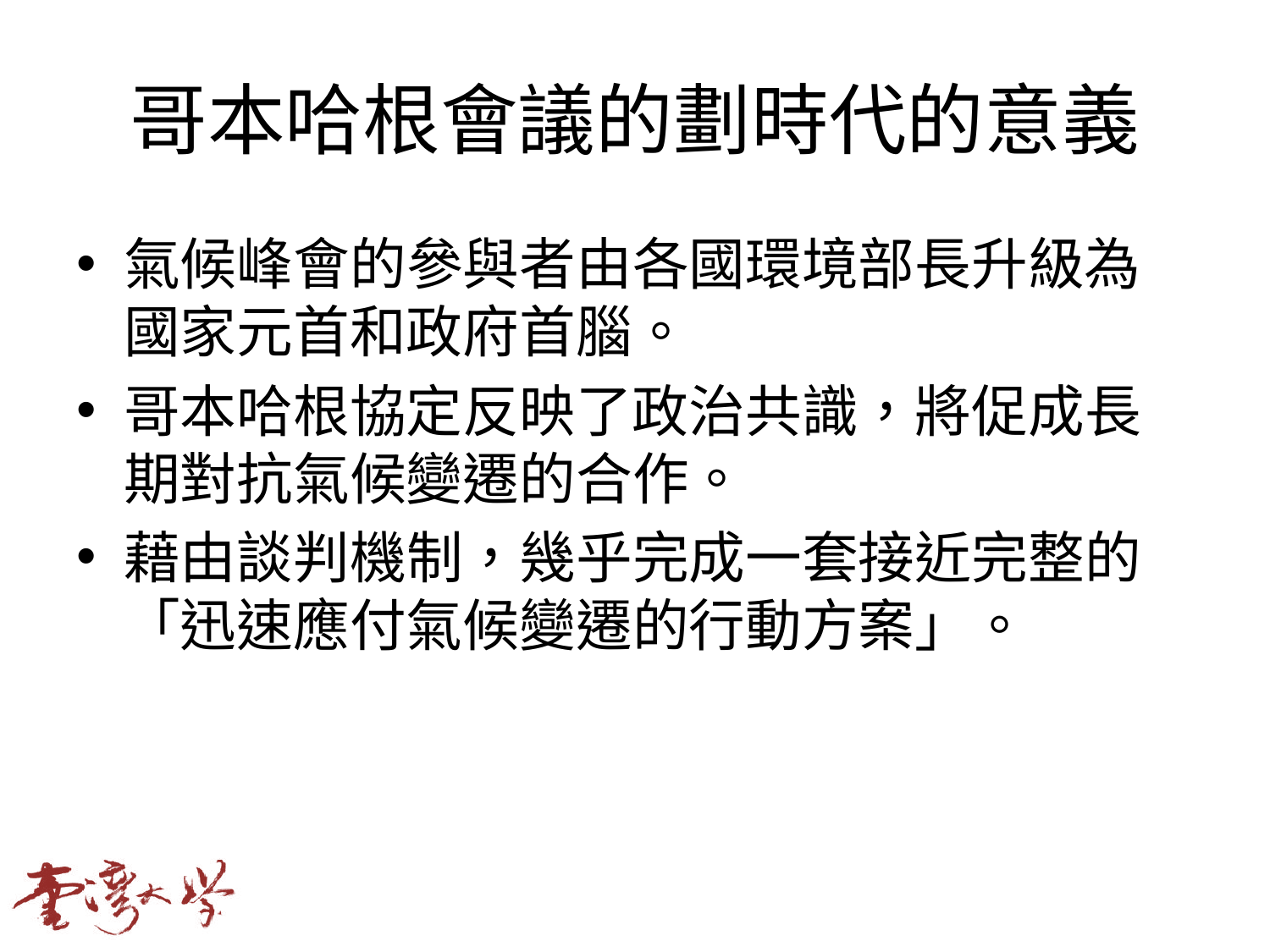

哥本哈根會議的劃時代的意義
氣候峰會的參與者由各國環境部長升級為國家元首和政府首腦。
哥本哈根協定反映了政治共識，將促成長期對抗氣候變遷的合作。
藉由談判機制，幾乎完成一套接近完整的「迅速應付氣候變遷的行動方案」。